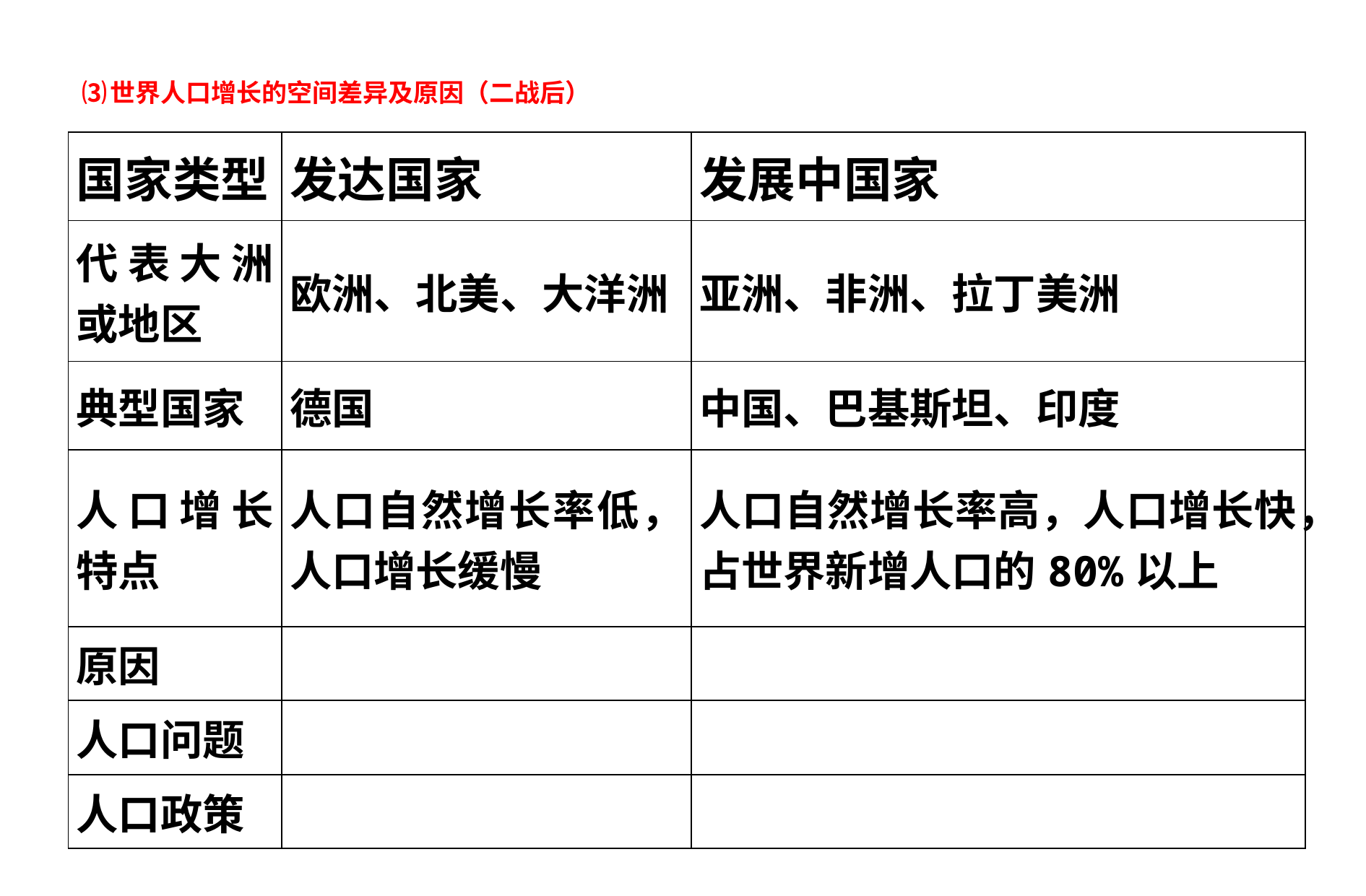

# ⑶世界人口增长的空间差异及原因（二战后）
| 国家类型 | 发达国家 | 发展中国家 |
| --- | --- | --- |
| 代表大洲或地区 | 欧洲、北美、大洋洲 | 亚洲、非洲、拉丁美洲 |
| 典型国家 | 德国 | 中国、巴基斯坦、印度 |
| 人口增长特点 | 人口自然增长率低，人口增长缓慢 | 人口自然增长率高，人口增长快，占世界新增人口的80%以上 |
| 原因 |  |  |
| 人口问题 |  |  |
| 人口政策 |  |  |